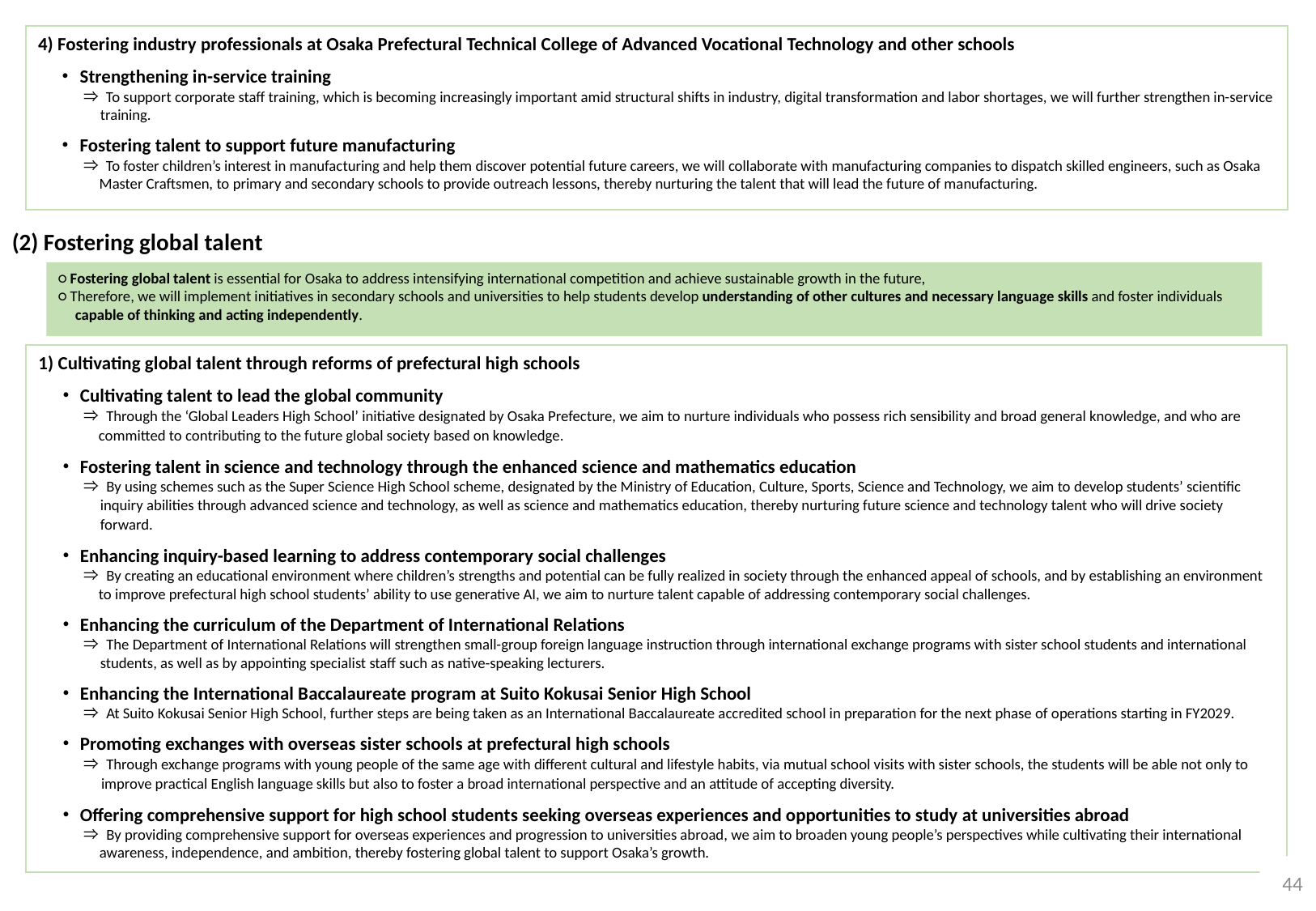

4) Fostering industry professionals at Osaka Prefectural Technical College of Advanced Vocational Technology and other schools
　・Strengthening in-service training
　　　⇒ To support corporate staff training, which is becoming increasingly important amid structural shifts in industry, digital transformation and labor shortages, we will further strengthen in-service training.
　・Fostering talent to support future manufacturing
　　　⇒ To foster children’s interest in manufacturing and help them discover potential future careers, we will collaborate with manufacturing companies to dispatch skilled engineers, such as Osaka Master Craftsmen, to primary and secondary schools to provide outreach lessons, thereby nurturing the talent that will lead the future of manufacturing.

(2) Fostering global talent
○ Fostering global talent is essential for Osaka to address intensifying international competition and achieve sustainable growth in the future,
○ Therefore, we will implement initiatives in secondary schools and universities to help students develop understanding of other cultures and necessary language skills and foster individuals capable of thinking and acting independently.

1) Cultivating global talent through reforms of prefectural high schools
　・Cultivating talent to lead the global community
　　　⇒ Through the ‘Global Leaders High School’ initiative designated by Osaka Prefecture, we aim to nurture individuals who possess rich sensibility and broad general knowledge, and who are committed to contributing to the future global society based on knowledge.
　・Fostering talent in science and technology through the enhanced science and mathematics education
　　　⇒ By using schemes such as the Super Science High School scheme, designated by the Ministry of Education, Culture, Sports, Science and Technology, we aim to develop students’ scientific inquiry abilities through advanced science and technology, as well as science and mathematics education, thereby nurturing future science and technology talent who will drive society forward.
　・Enhancing inquiry-based learning to address contemporary social challenges
　　　⇒ By creating an educational environment where children’s strengths and potential can be fully realized in society through the enhanced appeal of schools, and by establishing an environment to improve prefectural high school students’ ability to use generative AI, we aim to nurture talent capable of addressing contemporary social challenges.
　・Enhancing the curriculum of the Department of International Relations
　　　⇒ The Department of International Relations will strengthen small-group foreign language instruction through international exchange programs with sister school students and international students, as well as by appointing specialist staff such as native-speaking lecturers.
　・Enhancing the International Baccalaureate program at Suito Kokusai Senior High School
　　　⇒ At Suito Kokusai Senior High School, further steps are being taken as an International Baccalaureate accredited school in preparation for the next phase of operations starting in FY2029.
　・Promoting exchanges with overseas sister schools at prefectural high schools
　　　⇒ Through exchange programs with young people of the same age with different cultural and lifestyle habits, via mutual school visits with sister schools, the students will be able not only to improve practical English language skills but also to foster a broad international perspective and an attitude of accepting diversity.
　・Offering comprehensive support for high school students seeking overseas experiences and opportunities to study at universities abroad
　　　⇒ By providing comprehensive support for overseas experiences and progression to universities abroad, we aim to broaden young people’s perspectives while cultivating their international awareness, independence, and ambition, thereby fostering global talent to support Osaka’s growth.
44